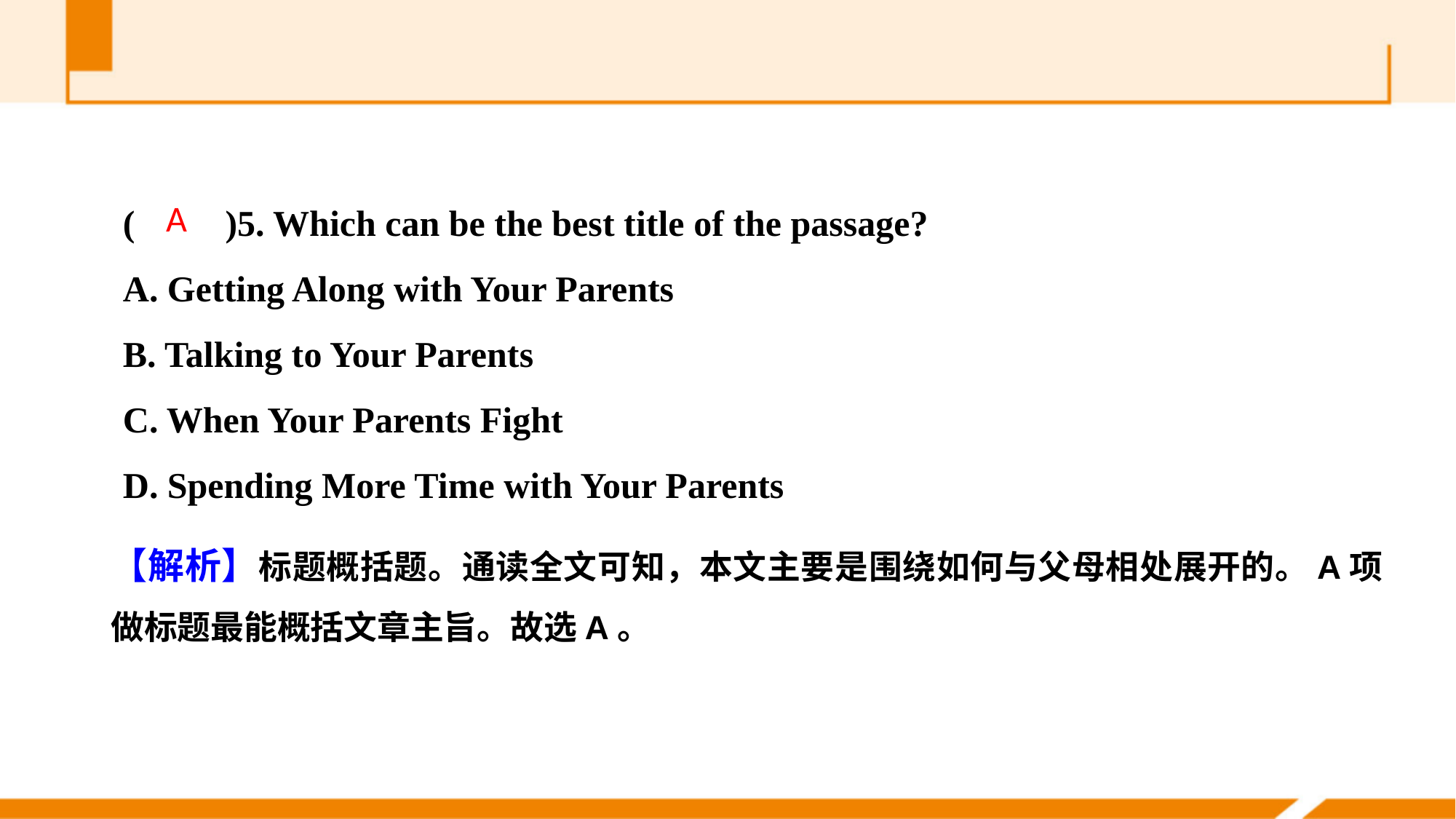

(　　)5. Which can be the best title of the passage?
A. Getting Along with Your Parents
B. Talking to Your Parents
C. When Your Parents Fight
D. Spending More Time with Your Parents
A
【解析】标题概括题。通读全文可知，本文主要是围绕如何与父母相处展开的。A项做标题最能概括文章主旨。故选A。